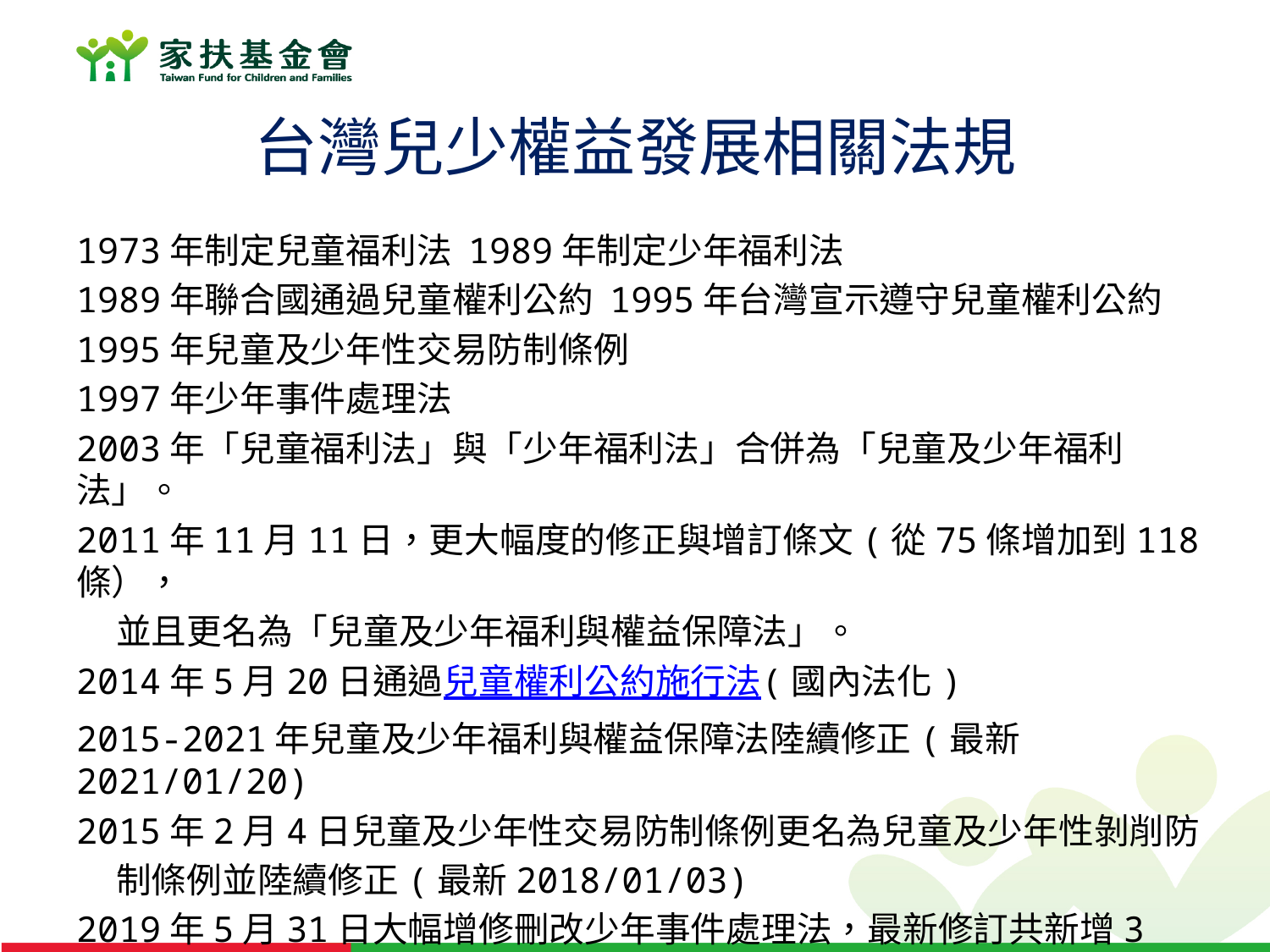

# 台灣兒少權益發展相關法規
1973年制定兒童福利法 1989年制定少年福利法
1989年聯合國通過兒童權利公約 1995年台灣宣示遵守兒童權利公約
1995年兒童及少年性交易防制條例
1997年少年事件處理法
2003年「兒童福利法」與「少年福利法」合併為「兒童及少年福利法」。
2011年11月11日，更大幅度的修正與增訂條文(從75條增加到118條），
    並且更名為「兒童及少年福利與權益保障法」。
2014年5月20日通過兒童權利公約施行法(國內法化)
2015-2021年兒童及少年福利與權益保障法陸續修正(最新2021/01/20)
2015年2月4日兒童及少年性交易防制條例更名為兒童及少年性剝削防
    制條例並陸續修正(最新2018/01/03)
2019年5月31日大幅增修刪改少年事件處理法，最新修訂共新增3條、修
    正27條、刪除2條，異動條文達32條